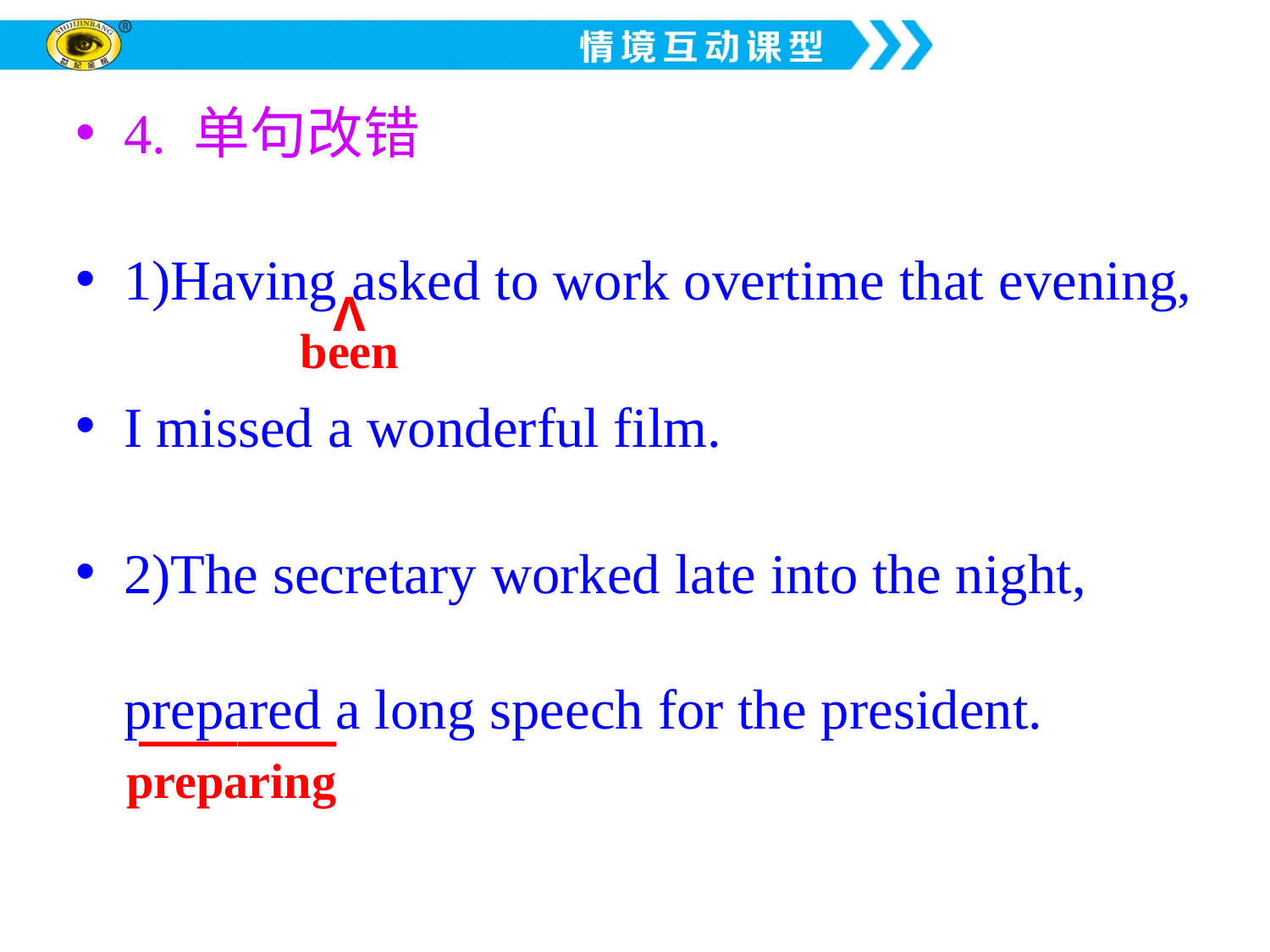

#
4. 单句改错
1)Having asked to work overtime that evening,
I missed a wonderful film.
2)The secretary worked late into the night, prepared a long speech for the president.
Λ
been
————
preparing